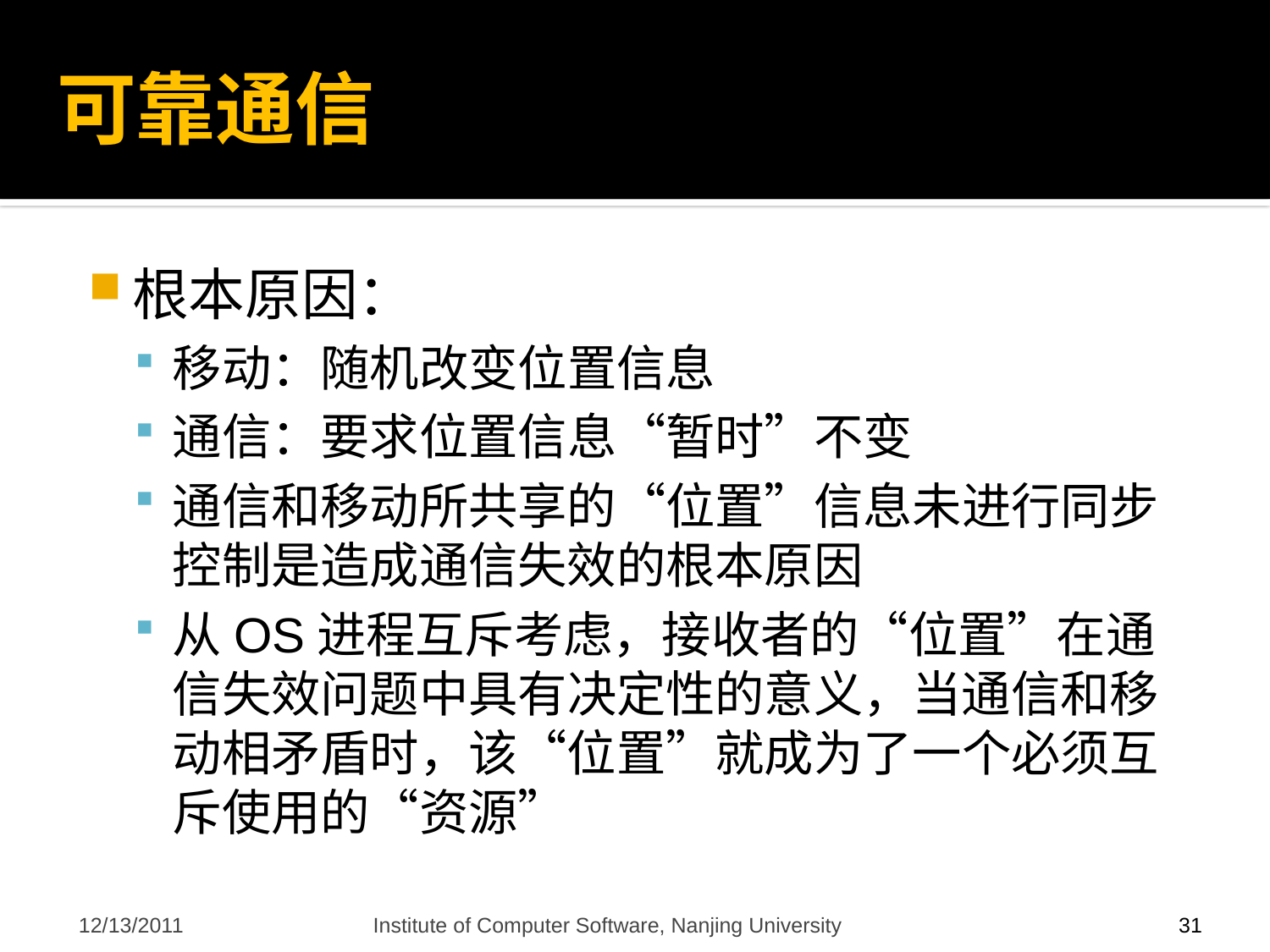

# 可靠通信
根本原因：
移动：随机改变位置信息
通信：要求位置信息“暂时”不变
通信和移动所共享的“位置”信息未进行同步控制是造成通信失效的根本原因
从OS进程互斥考虑，接收者的“位置”在通信失效问题中具有决定性的意义，当通信和移动相矛盾时，该“位置”就成为了一个必须互斥使用的“资源”
31
12/13/2011
Institute of Computer Software, Nanjing University
31